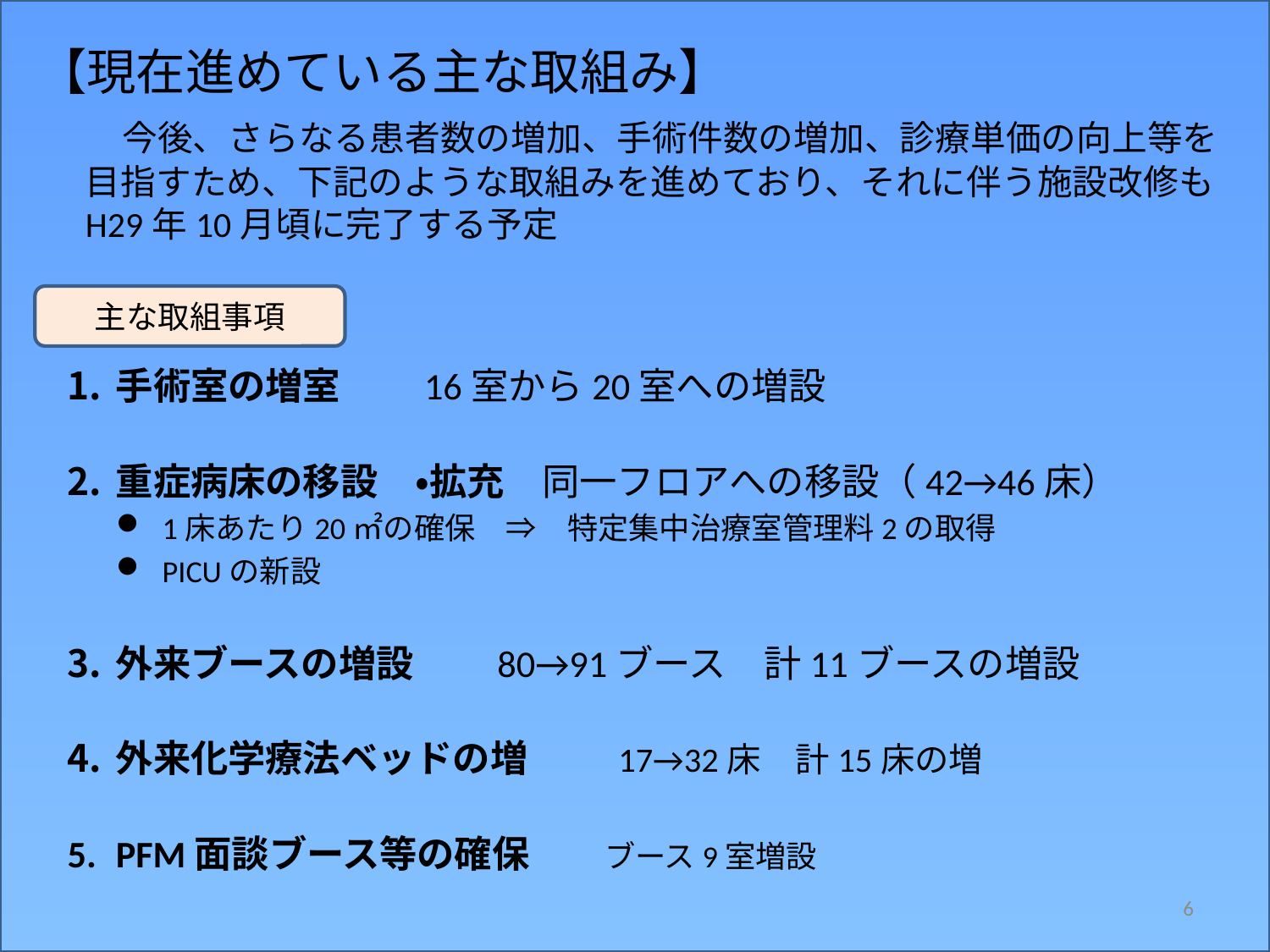

【現在進めている主な取組み】
　　今後、さらなる患者数の増加、手術件数の増加、診療単価の向上等を目指すため、下記のような取組みを進めており、それに伴う施設改修もH29年10月頃に完了する予定

主な取組事項
手術室の増室　　16室から20室への増設

重症病床の移設　・拡充　同一フロアへの移設（42→46床）
1床あたり20㎡の確保　⇒　特定集中治療室管理料2の取得
PICUの新設

外来ブースの増設　　80→91ブース　計11ブースの増設

外来化学療法ベッドの増　　 17→32床　計15床の増

PFM面談ブース等の確保　　ブース9室増設
6